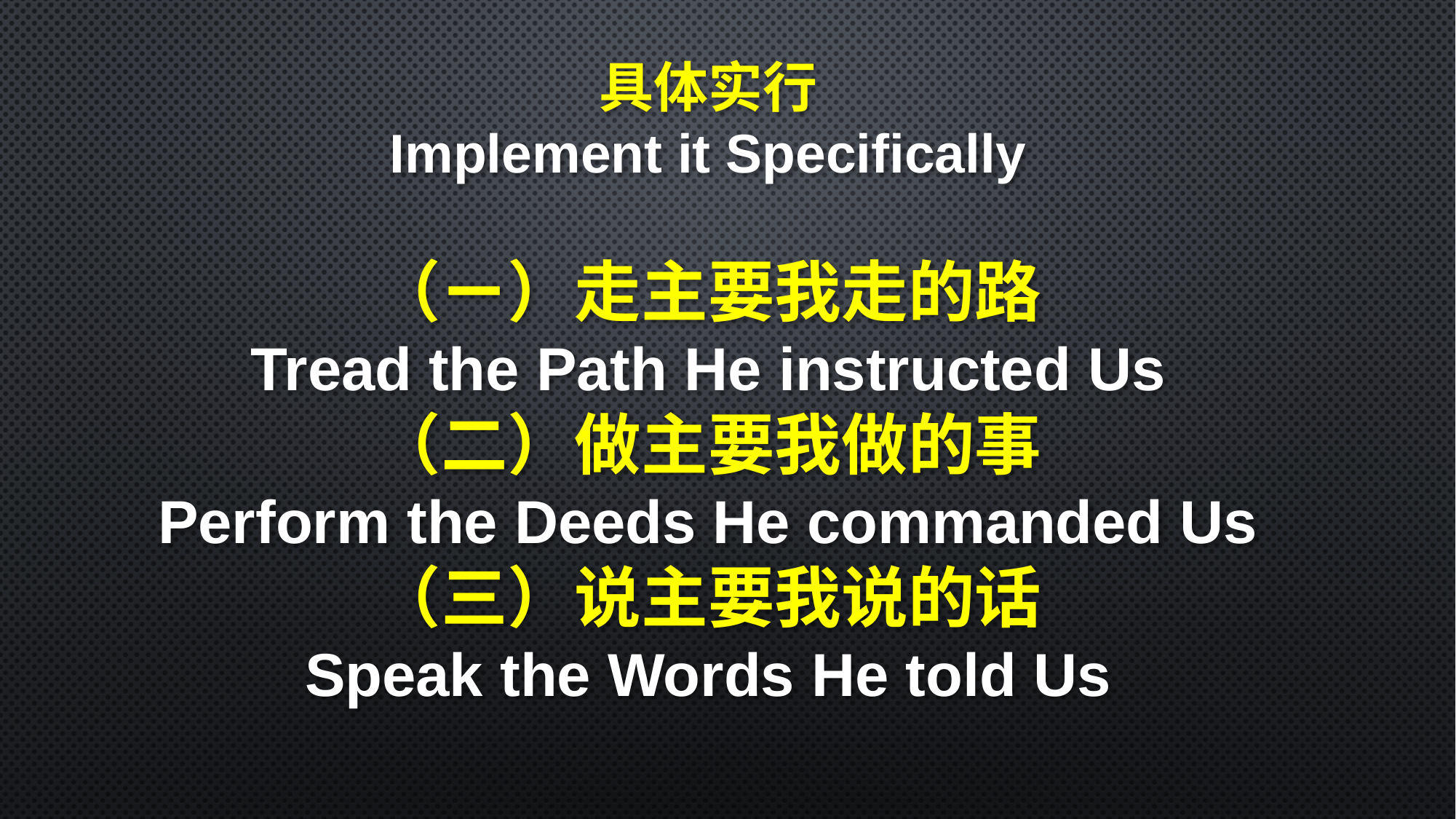

具体实行
Implement it Specifically

（ㄧ）走主要我走的路
Tread the Path He instructed Us
（二）做主要我做的事
Perform the Deeds He commanded Us
（三）说主要我说的话
Speak the Words He told Us